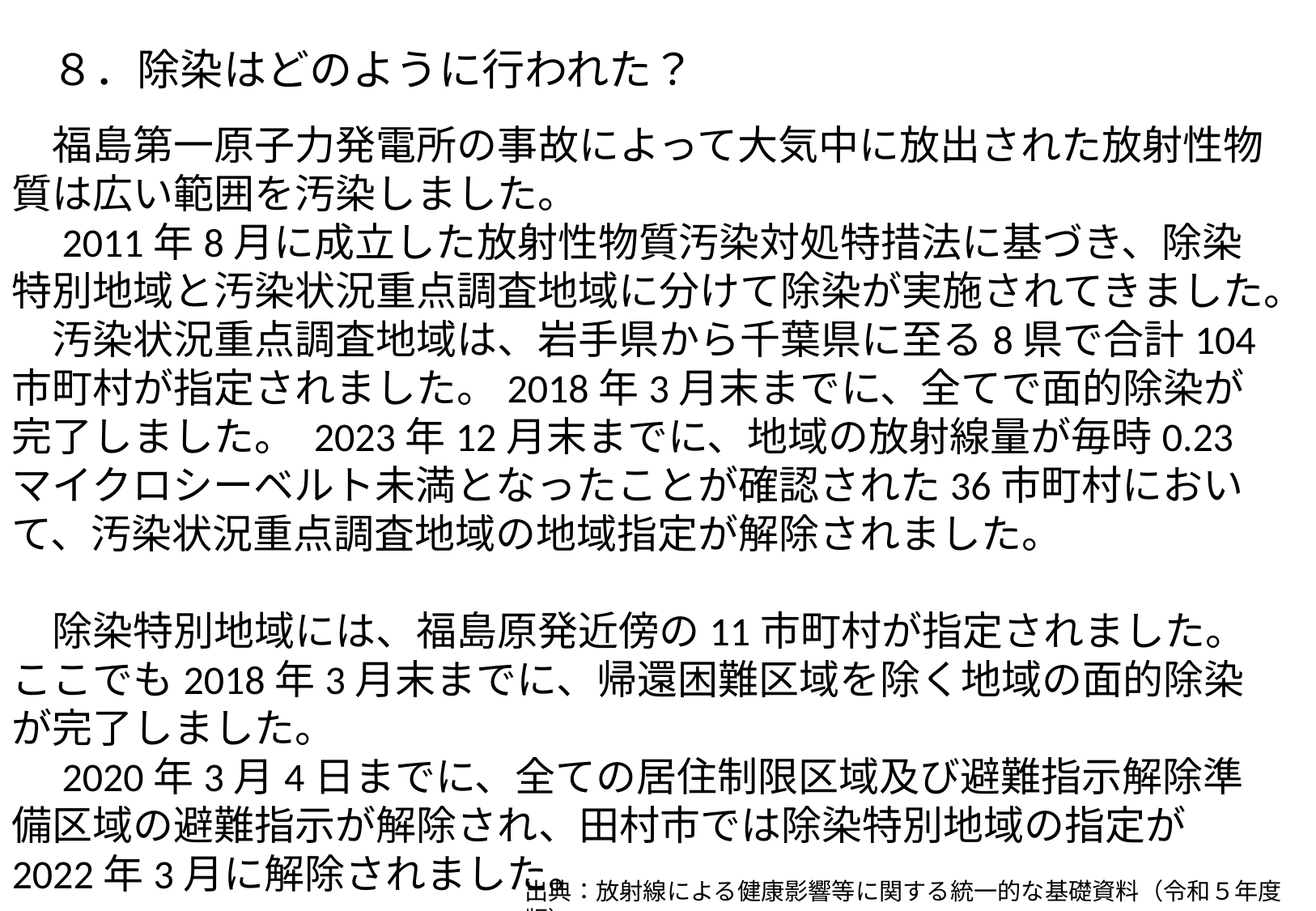

８．除染はどのように行われた？
　福島第一原子力発電所の事故によって大気中に放出された放射性物質は広い範囲を汚染しました。
　2011年8月に成立した放射性物質汚染対処特措法に基づき、除染特別地域と汚染状況重点調査地域に分けて除染が実施されてきました。
　汚染状況重点調査地域は、岩手県から千葉県に至る8県で合計104市町村が指定されました。2018年3月末までに、全てで面的除染が完了しました。 2023年12月末までに、地域の放射線量が毎時0.23マイクロシーベルト未満となったことが確認された36市町村において、汚染状況重点調査地域の地域指定が解除されました。

　除染特別地域には、福島原発近傍の11市町村が指定されました。 ここでも2018年3月末までに、帰還困難区域を除く地域の面的除染が完了しました。
　2020年3月4日までに、全ての居住制限区域及び避難指示解除準備区域の避難指示が解除され、田村市では除染特別地域の指定が2022年3月に解除されました。
出典：放射線による健康影響等に関する統一的な基礎資料（令和５年度版）